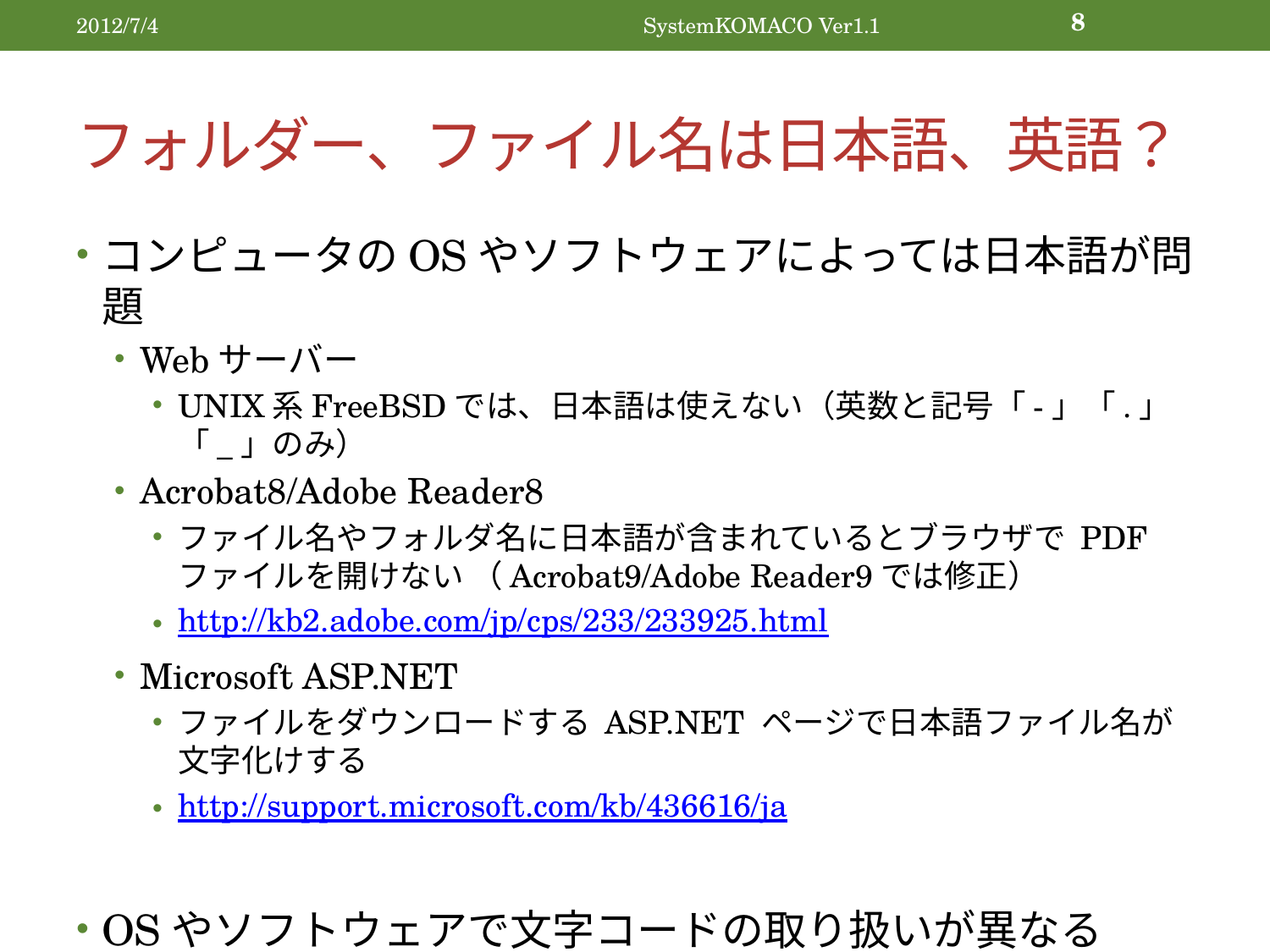

2012/7/4
SystemKOMACO Ver1.1
8
# フォルダー、ファイル名は日本語、英語？
コンピュータのOSやソフトウェアによっては日本語が問題
Webサーバー
UNIX系FreeBSDでは、日本語は使えない（英数と記号「-」「.」「_」のみ）
Acrobat8/Adobe Reader8
ファイル名やフォルダ名に日本語が含まれているとブラウザで PDF ファイルを開けない （Acrobat9/Adobe Reader9では修正）
http://kb2.adobe.com/jp/cps/233/233925.html
Microsoft ASP.NET
ファイルをダウンロードする ASP.NET ページで日本語ファイル名が文字化けする
http://support.microsoft.com/kb/436616/ja

OSやソフトウェアで文字コードの取り扱いが異なる
ブラウザーでファイルを表示する場合は、最新のブラブザーを